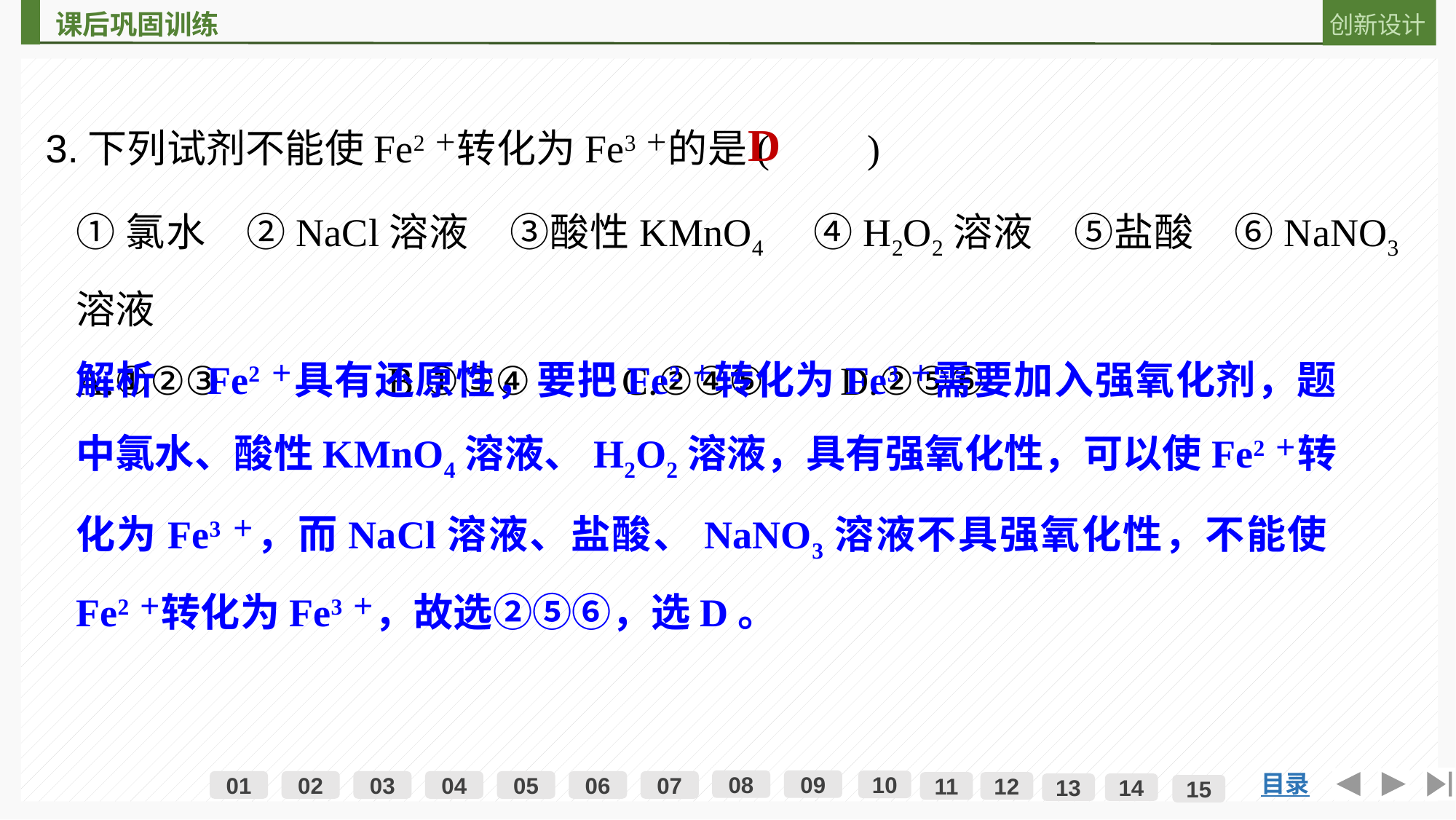

3.下列试剂不能使Fe2＋转化为Fe3＋的是(　　)
D
①氯水　②NaCl溶液　③酸性KMnO4　④H2O2溶液　⑤盐酸　⑥NaNO3溶液
A.①②③  	B.①③④	C.②④⑤  	D.②⑤⑥
解析　Fe2＋具有还原性，要把Fe2＋转化为Fe3＋需要加入强氧化剂，题中氯水、酸性KMnO4溶液、H2O2溶液，具有强氧化性，可以使Fe2＋转化为Fe3＋，而NaCl溶液、盐酸、NaNO3溶液不具强氧化性，不能使Fe2＋转化为Fe3＋，故选②⑤⑥，选D。